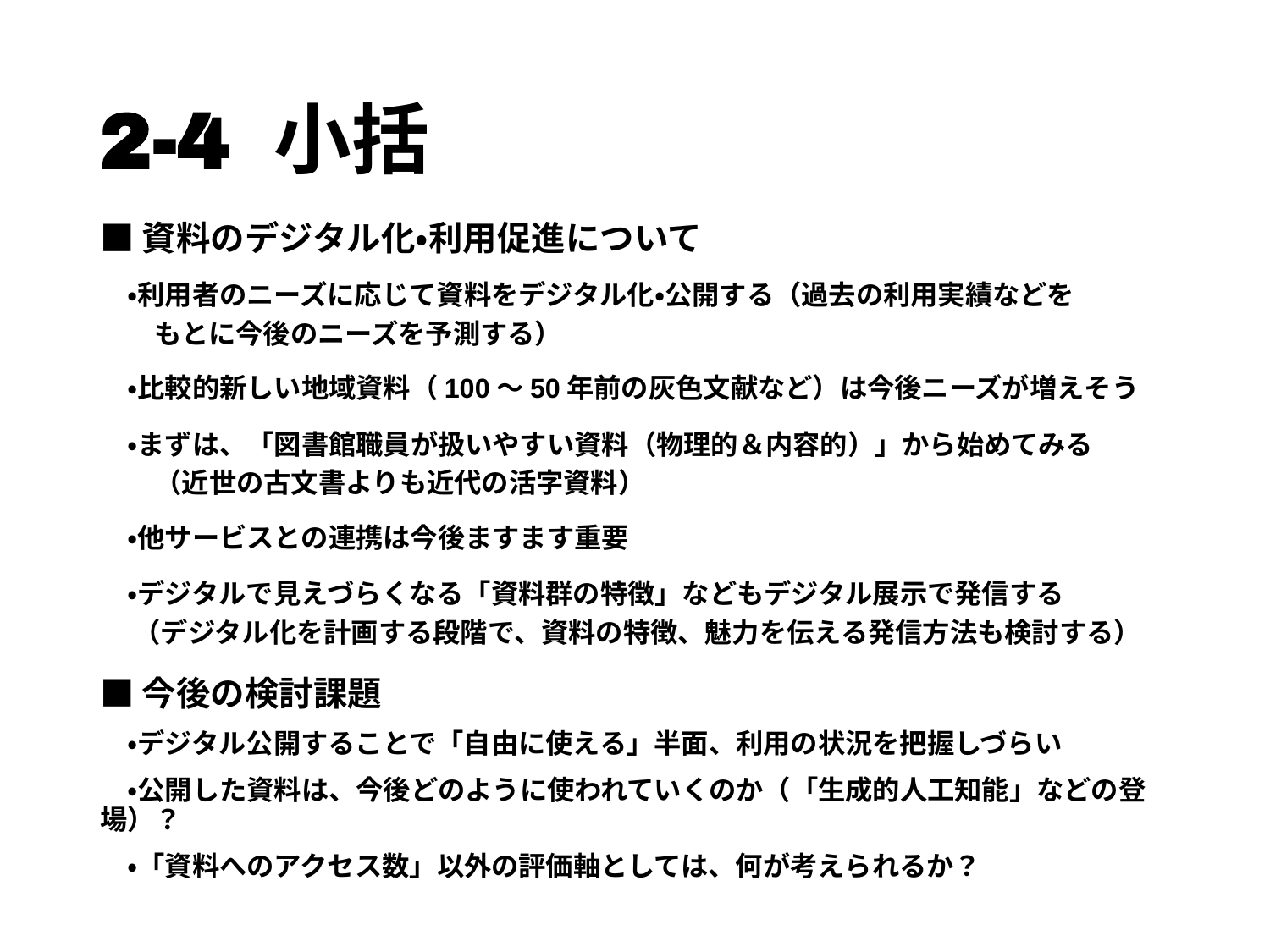

# 2-4 小括
■資料のデジタル化・利用促進について
　・利用者のニーズに応じて資料をデジタル化・公開する（過去の利用実績などを
　　もとに今後のニーズを予測する）
　・比較的新しい地域資料（100～50年前の灰色文献など）は今後ニーズが増えそう
　・まずは、「図書館職員が扱いやすい資料（物理的＆内容的）」から始めてみる
　　（近世の古文書よりも近代の活字資料）
　・他サービスとの連携は今後ますます重要
　・デジタルで見えづらくなる「資料群の特徴」などもデジタル展示で発信する
　 （デジタル化を計画する段階で、資料の特徴、魅力を伝える発信方法も検討する）
■今後の検討課題
　・デジタル公開することで「自由に使える」半面、利用の状況を把握しづらい
　・公開した資料は、今後どのように使われていくのか（「生成的人工知能」などの登場）？
　・「資料へのアクセス数」以外の評価軸としては、何が考えられるか？